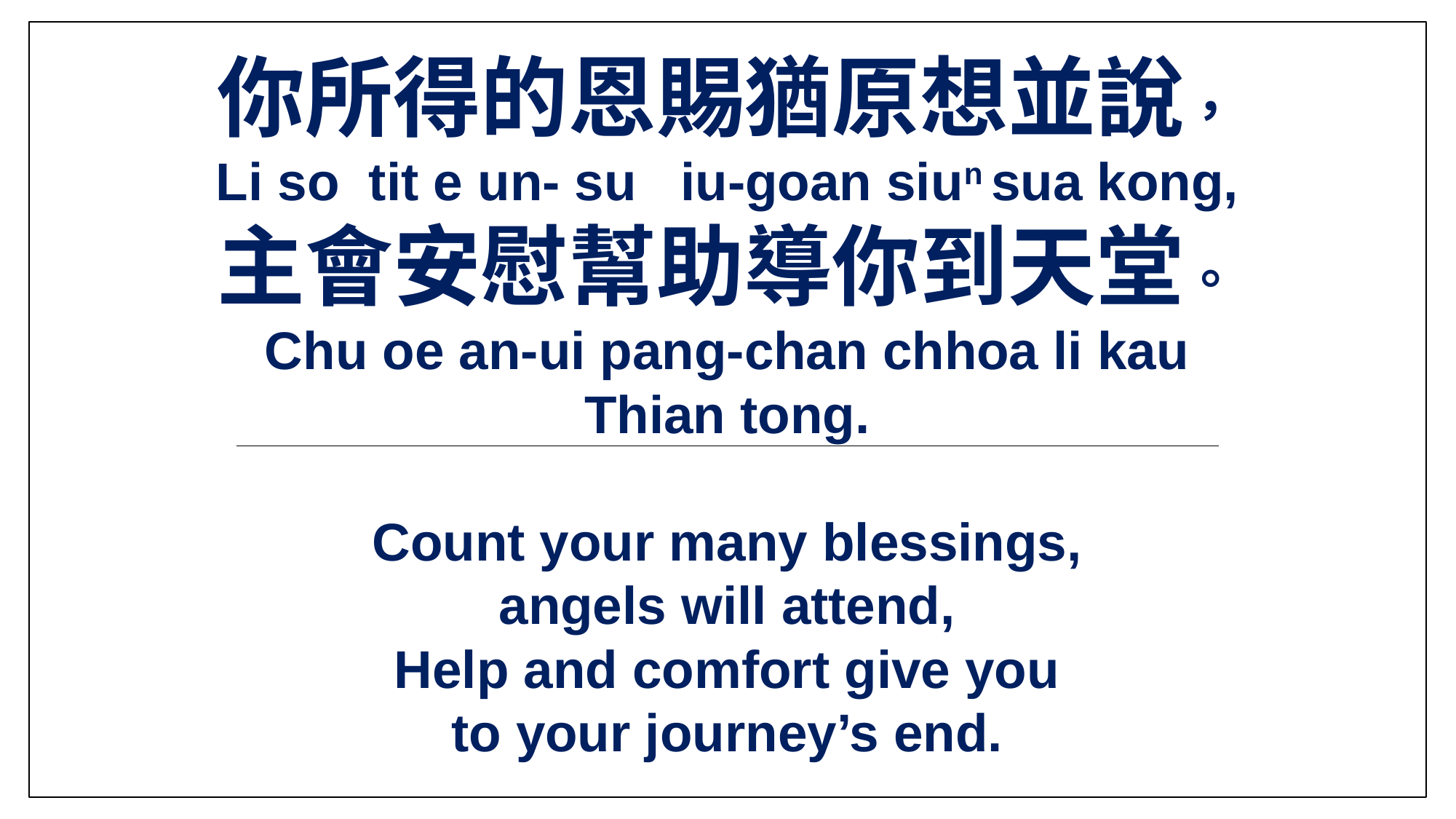

你所得的恩賜猶原想並說，
Li so  tit e un- su   iu-goan siun sua kong,
主會安慰幫助導你到天堂。
Chu oe an-ui pang-chan chhoa li kau Thian tong.

Count your many blessings,
angels will attend,
Help and comfort give you
to your journey’s end.